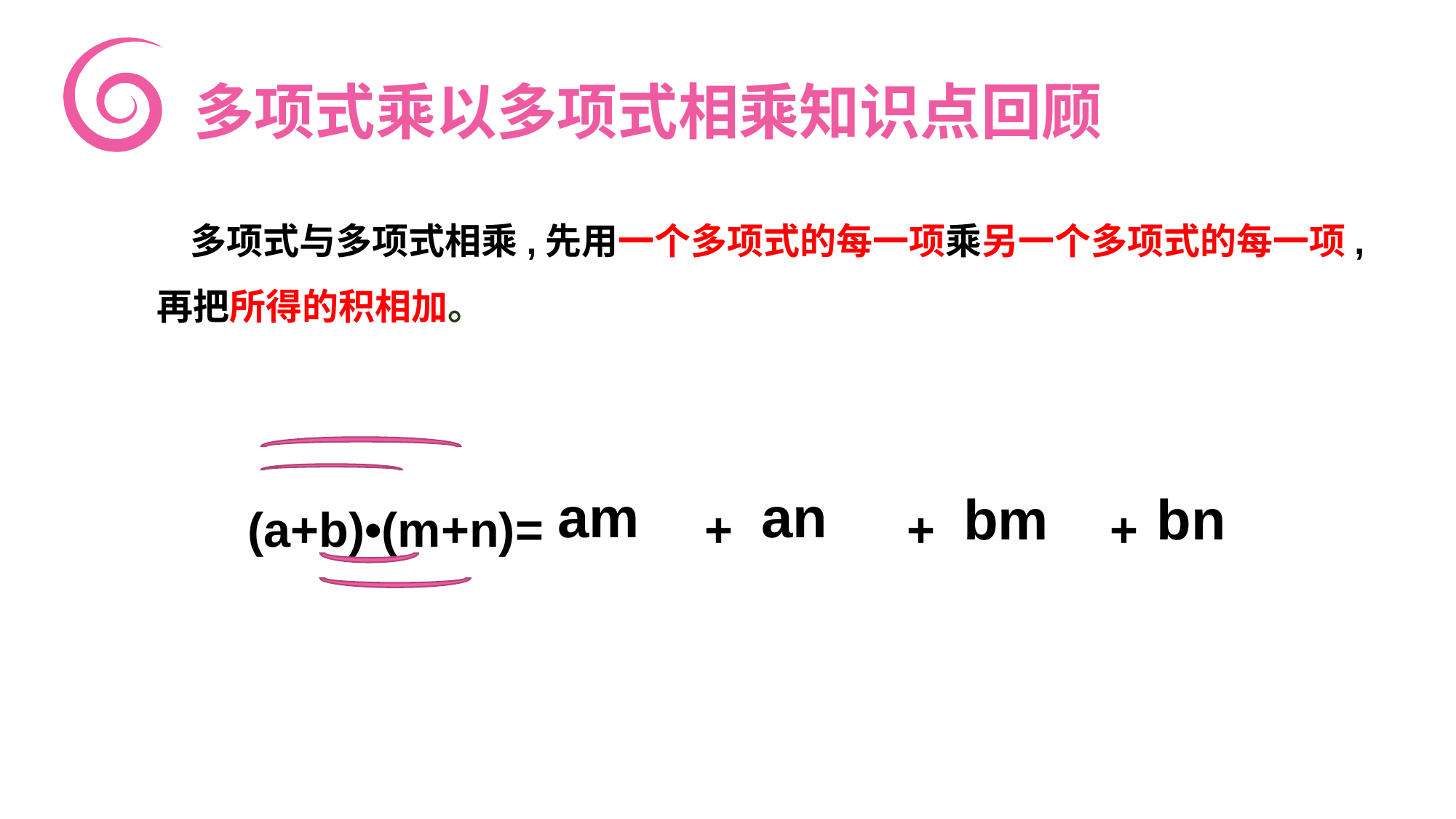

多项式乘以多项式相乘知识点回顾
   多项式与多项式相乘,先用一个多项式的每一项乘另一个多项式的每一项,再把所得的积相加。

(a+b)•(m+n)=            +             +             +
am
an
bm
bn